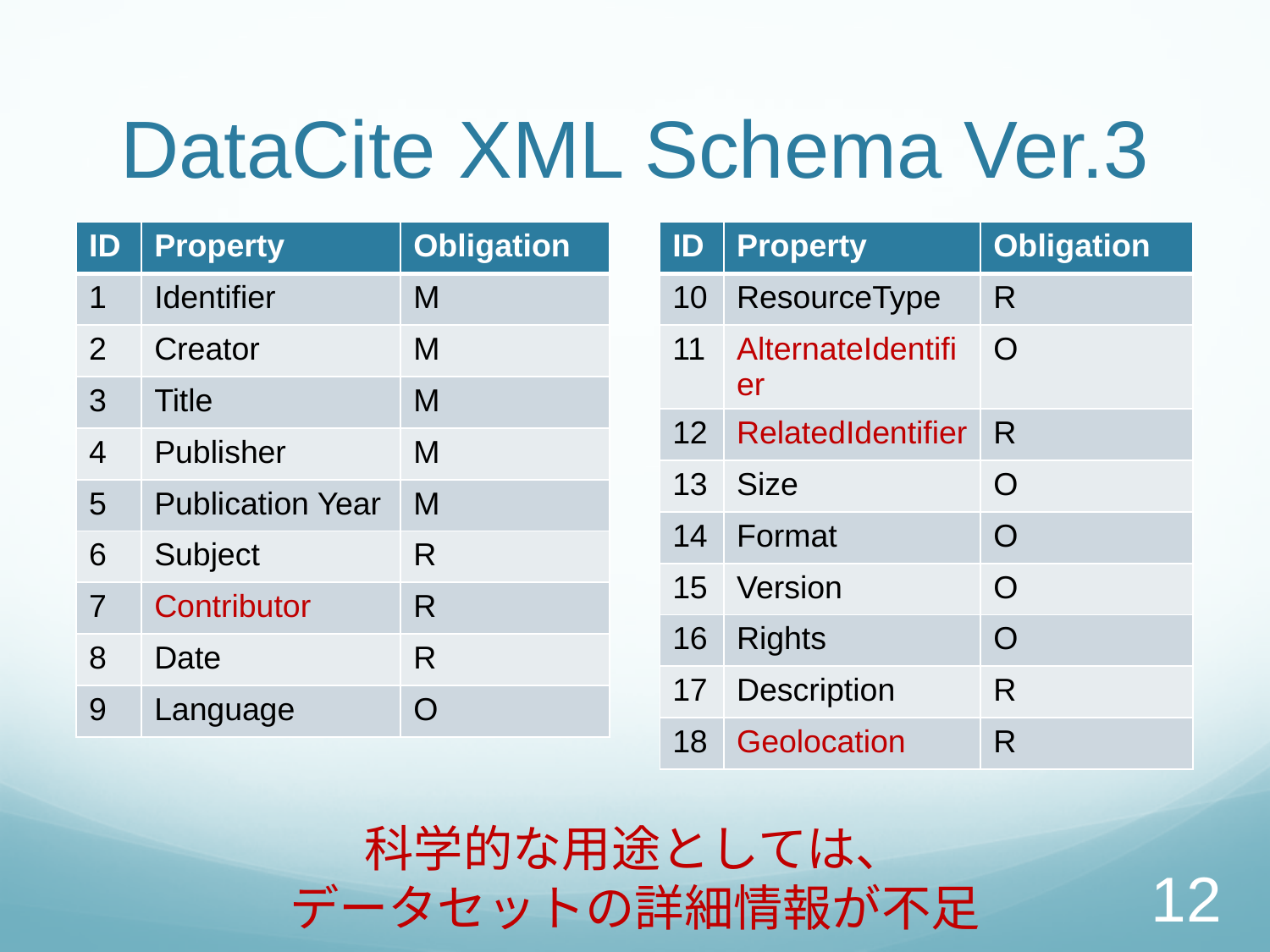

# DataCite XML Schema Ver.3
| ID | Property | Obligation |
| --- | --- | --- |
| 1 | Identifier | M |
| 2 | Creator | M |
| 3 | Title | M |
| 4 | Publisher | M |
| 5 | Publication Year | M |
| 6 | Subject | R |
| 7 | Contributor | R |
| 8 | Date | R |
| 9 | Language | O |
| ID | Property | Obligation |
| --- | --- | --- |
| 10 | ResourceType | R |
| 11 | AlternateIdentifier | O |
| 12 | RelatedIdentifier | R |
| 13 | Size | O |
| 14 | Format | O |
| 15 | Version | O |
| 16 | Rights | O |
| 17 | Description | R |
| 18 | Geolocation | R |
科学的な用途としては、
データセットの詳細情報が不足
12